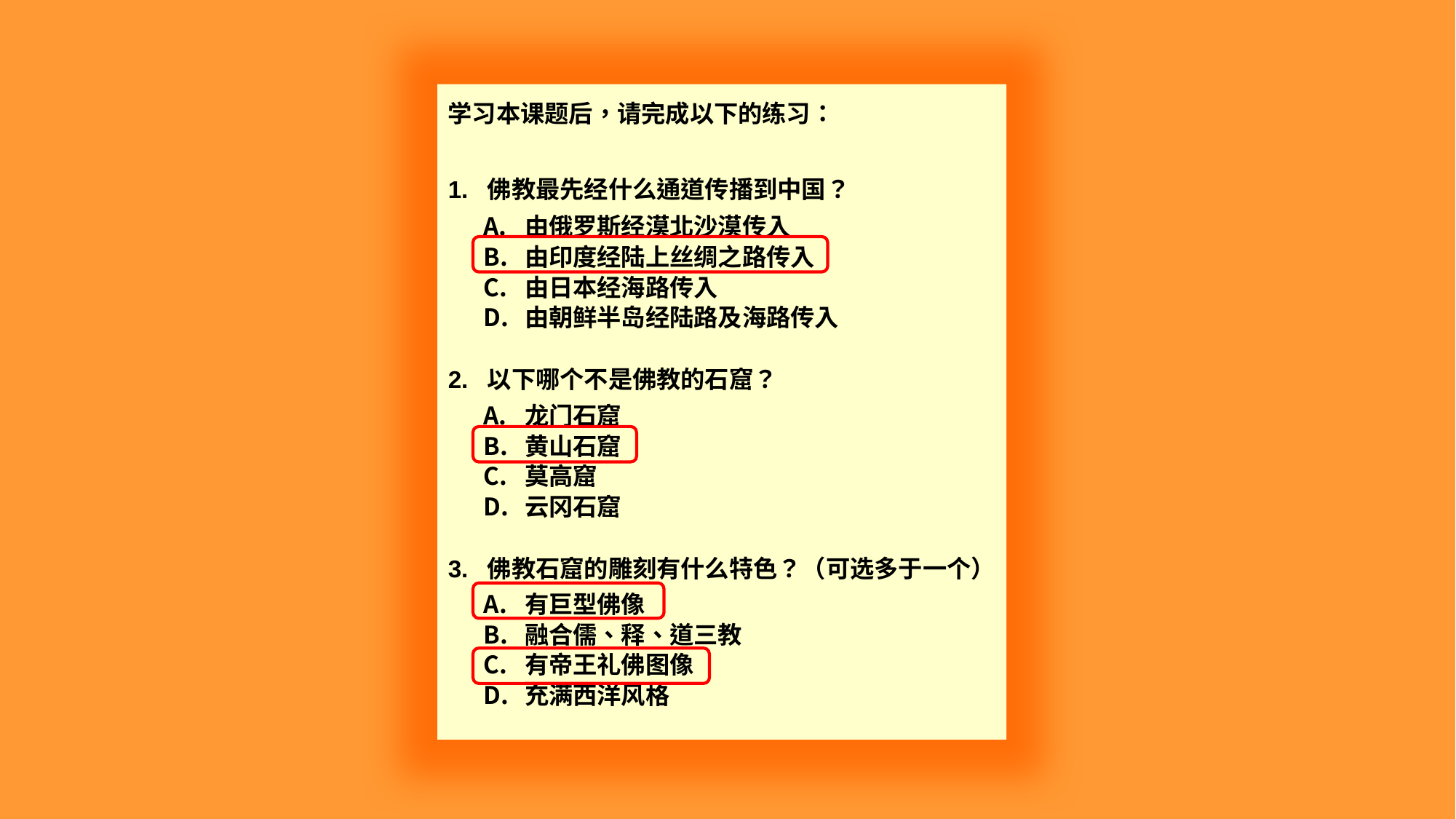

学习本课题后，请完成以下的练习：

1.  佛教最先经什么通道传播到中国？

2.  以下哪个不是佛教的石窟？

3.  佛教石窟的雕刻有什么特色？（可选多于一个）

由俄罗斯经漠北沙漠传入
由印度经陆上丝绸之路传入
由日本经海路传入
由朝鲜半岛经陆路及海路传入

龙门石窟
黄山石窟
莫高窟
云冈石窟

有巨型佛像
融合儒、释、道三教
有帝王礼佛图像
充满西洋风格